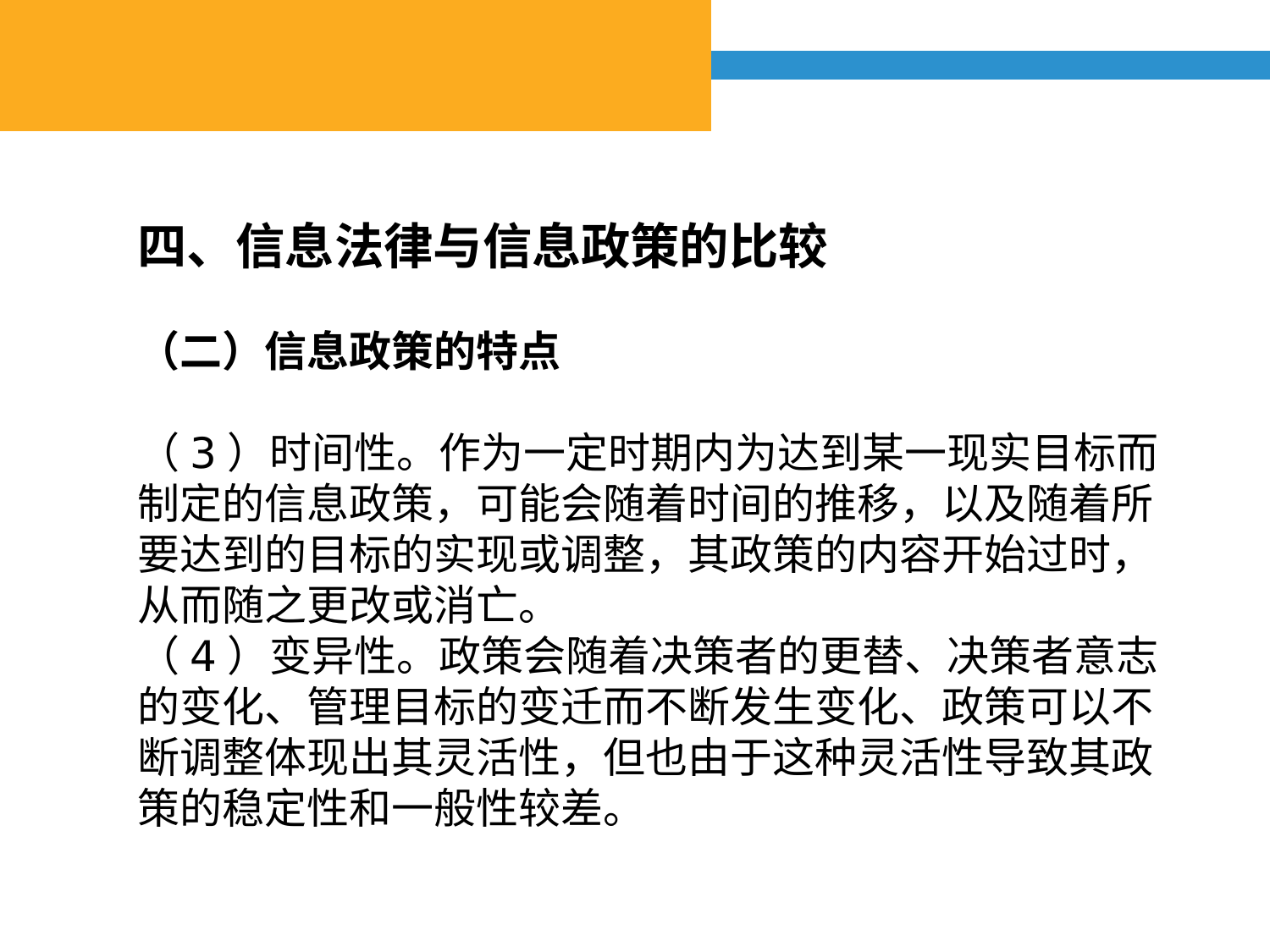

四、信息法律与信息政策的比较

（二）信息政策的特点

（3）时间性。作为一定时期内为达到某一现实目标而制定的信息政策，可能会随着时间的推移，以及随着所要达到的目标的实现或调整，其政策的内容开始过时，从而随之更改或消亡。
（4）变异性。政策会随着决策者的更替、决策者意志的变化、管理目标的变迁而不断发生变化、政策可以不断调整体现出其灵活性，但也由于这种灵活性导致其政策的稳定性和一般性较差。